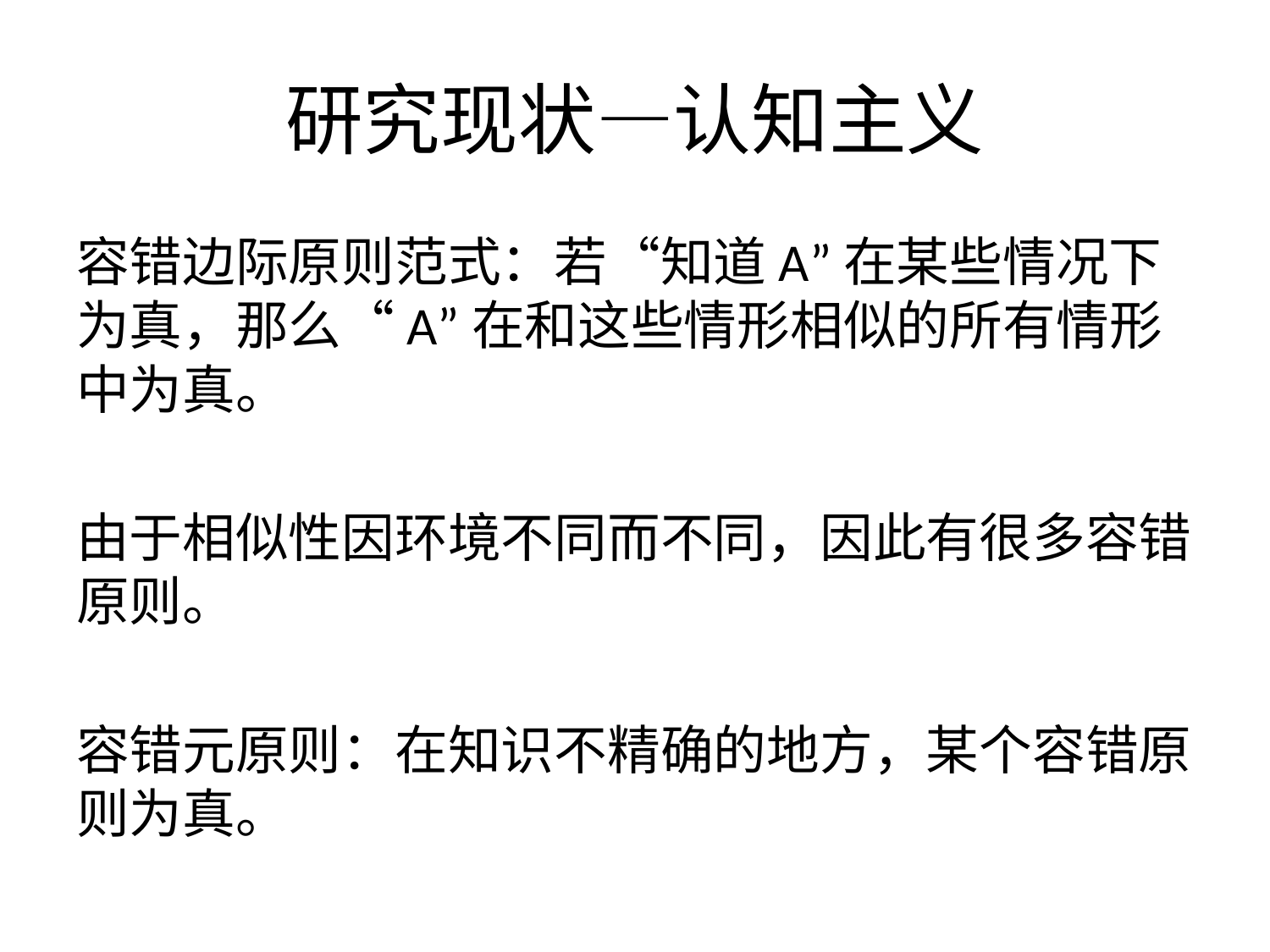

# 研究现状—认知主义
容错边际原则范式：若“知道A”在某些情况下为真，那么“A”在和这些情形相似的所有情形中为真。

由于相似性因环境不同而不同，因此有很多容错原则。

容错元原则：在知识不精确的地方，某个容错原则为真。